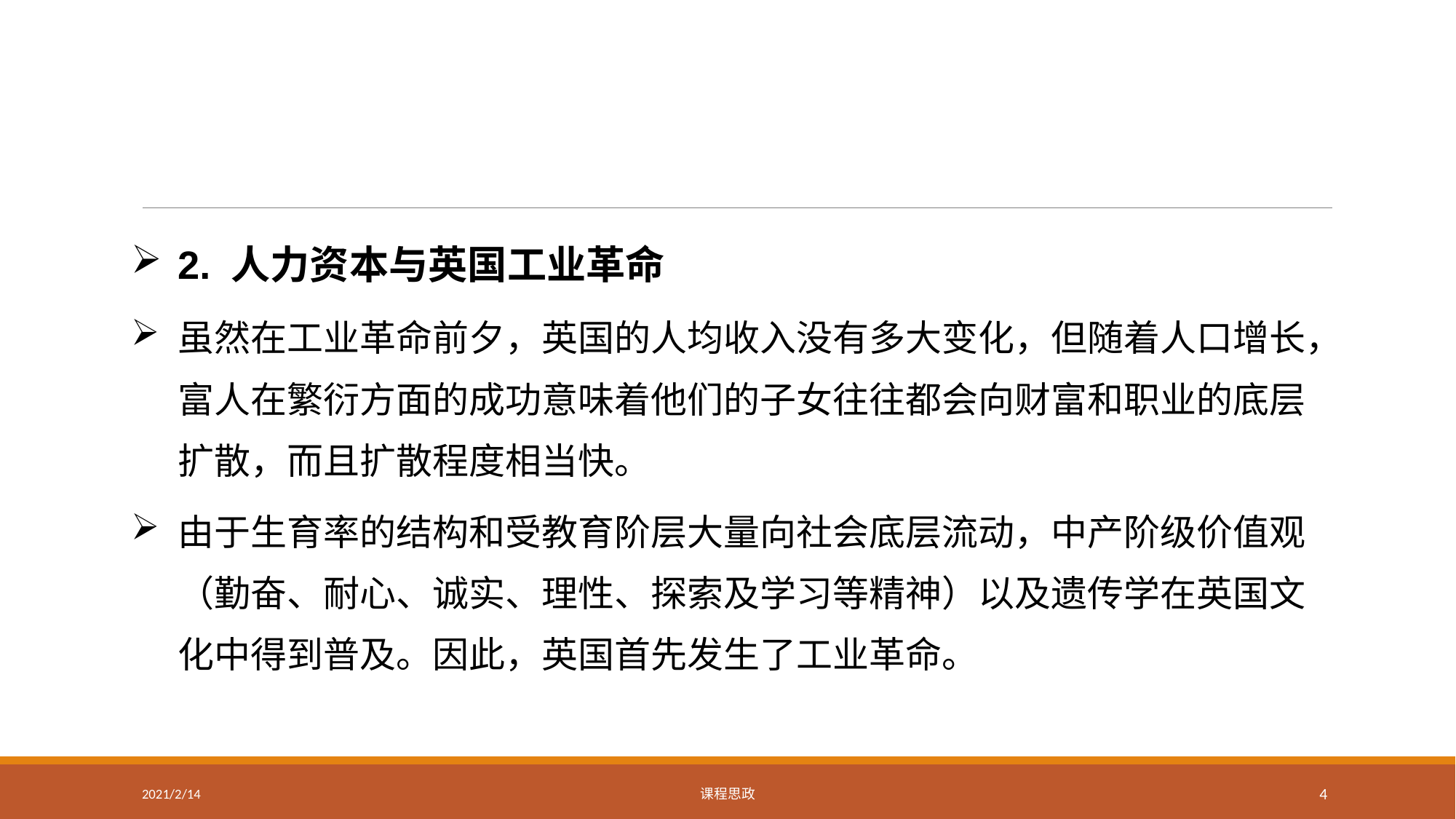

2. 人力资本与英国工业革命
虽然在工业革命前夕，英国的人均收入没有多大变化，但随着人口增长，富人在繁衍方面的成功意味着他们的子女往往都会向财富和职业的底层扩散，而且扩散程度相当快。
由于生育率的结构和受教育阶层大量向社会底层流动，中产阶级价值观（勤奋、耐心、诚实、理性、探索及学习等精神）以及遗传学在英国文化中得到普及。因此，英国首先发生了工业革命。
2021/2/14
课程思政
4